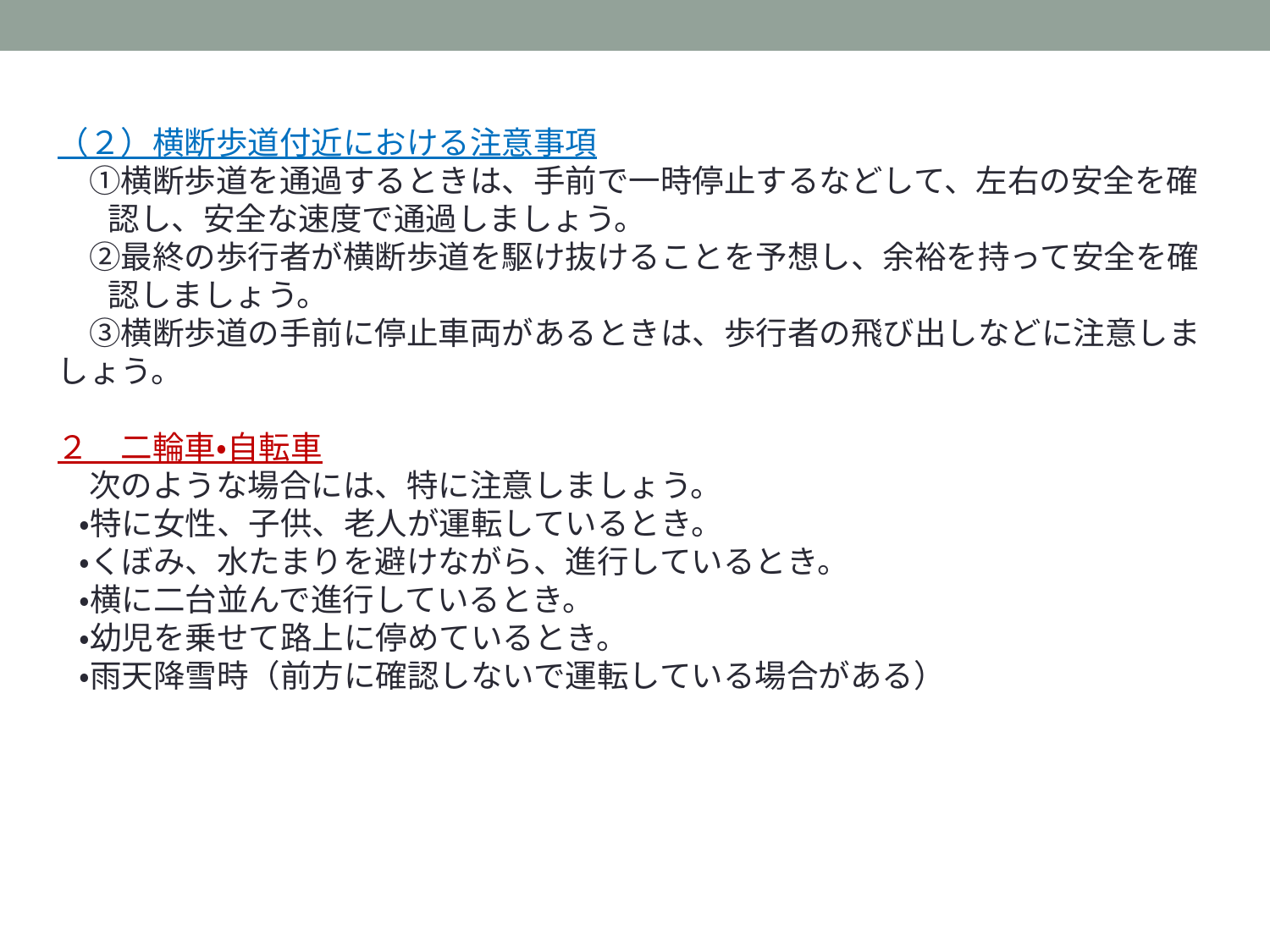

（２）横断歩道付近における注意事項
　①横断歩道を通過するときは、手前で一時停止するなどして、左右の安全を確
      認し、安全な速度で通過しましょう。
　②最終の歩行者が横断歩道を駆け抜けることを予想し、余裕を持って安全を確
      認しましょう。
　③横断歩道の手前に停止車両があるときは、歩行者の飛び出しなどに注意しましょう。

２　二輪車・自転車
　次のような場合には、特に注意しましょう。
  ・特に女性、子供、老人が運転しているとき。
  ・くぼみ、水たまりを避けながら、進行しているとき。
  ・横に二台並んで進行しているとき。
  ・幼児を乗せて路上に停めているとき。
  ・雨天降雪時（前方に確認しないで運転している場合がある）